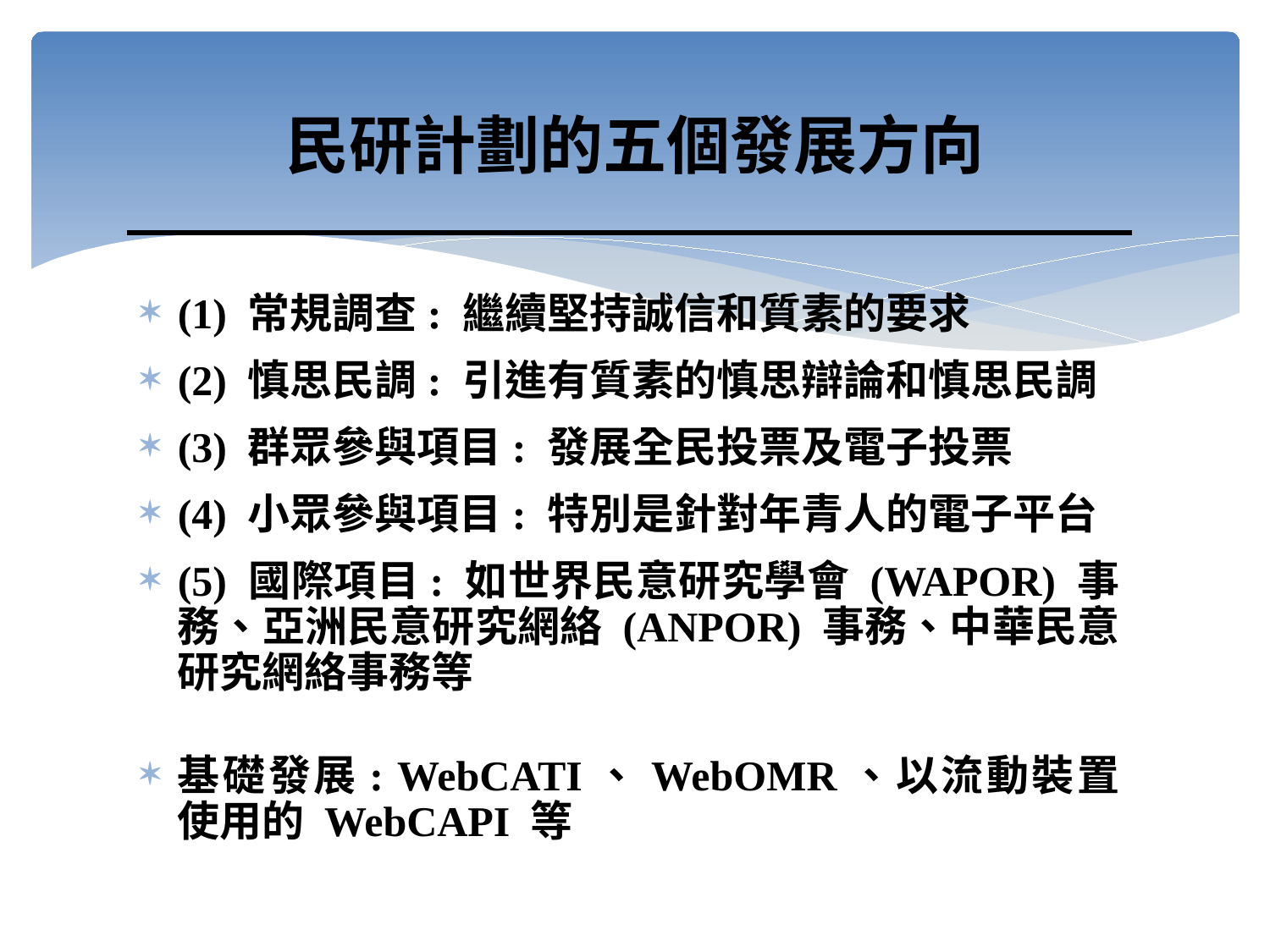

# 民研計劃的五個發展方向
(1) 常規調查: 繼續堅持誠信和質素的要求
(2) 慎思民調: 引進有質素的慎思辯論和慎思民調
(3) 群眾參與項目: 發展全民投票及電子投票
(4) 小眾參與項目: 特別是針對年青人的電子平台
(5) 國際項目: 如世界民意研究學會 (WAPOR) 事務、亞洲民意研究網絡 (ANPOR) 事務、中華民意研究網絡事務等

基礎發展: WebCATI、WebOMR、以流動裝置使用的 WebCAPI 等